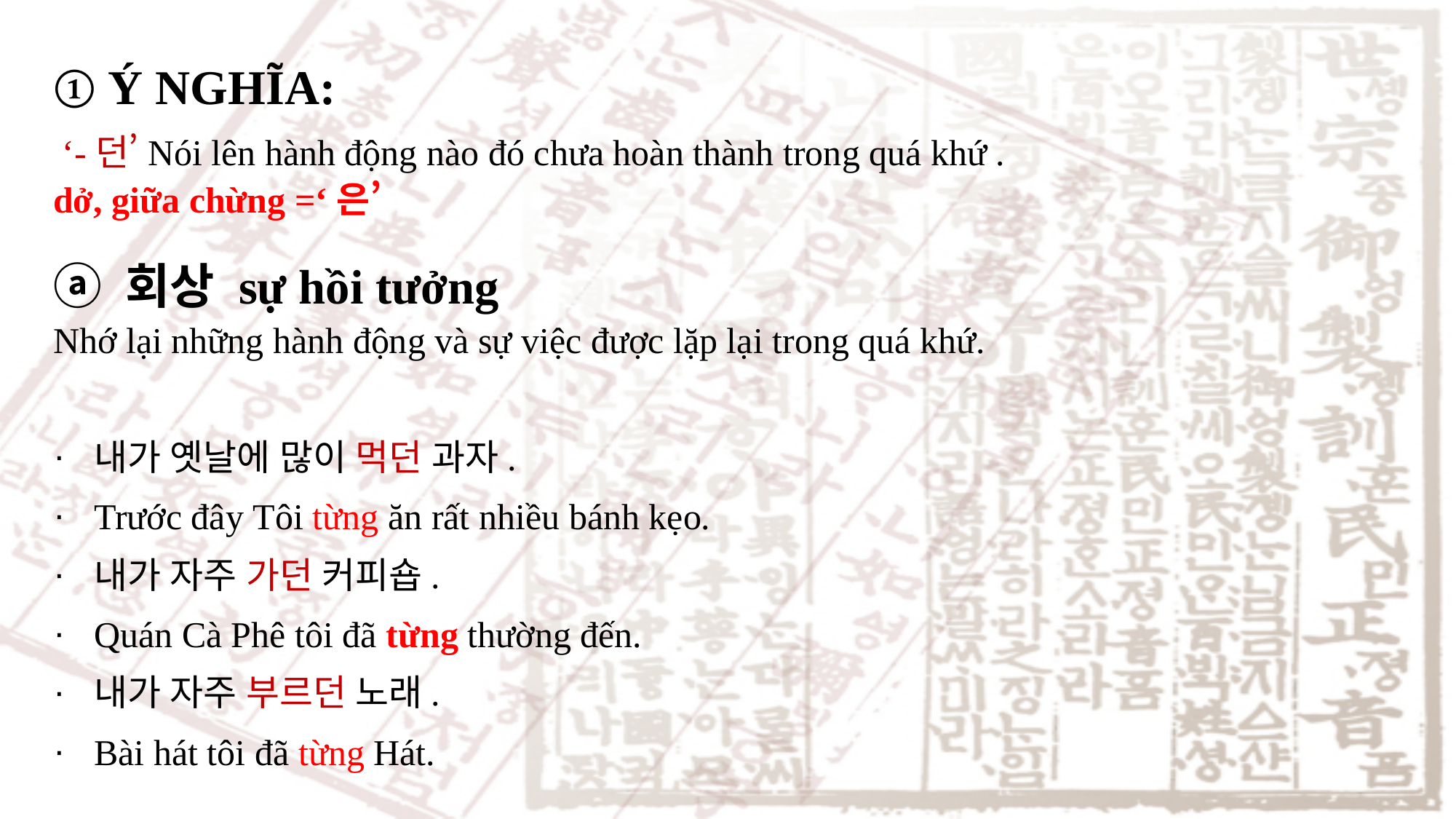

① Ý NGHĨA:
 ‘-던’Nói lên hành động nào đó chưa hoàn thành trong quá khứ . dở, giữa chừng =‘은’

ⓐ 회상 sự hồi tưởng
Nhớ lại những hành động và sự việc được lặp lại trong quá khứ.

내가 옛날에 많이 먹던 과자.
Trước đây Tôi từng ăn rất nhiều bánh kẹo.
내가 자주 가던 커피숍.
Quán Cà Phê tôi đã từng thường đến.
내가 자주 부르던 노래.
Bài hát tôi đã từng Hát.